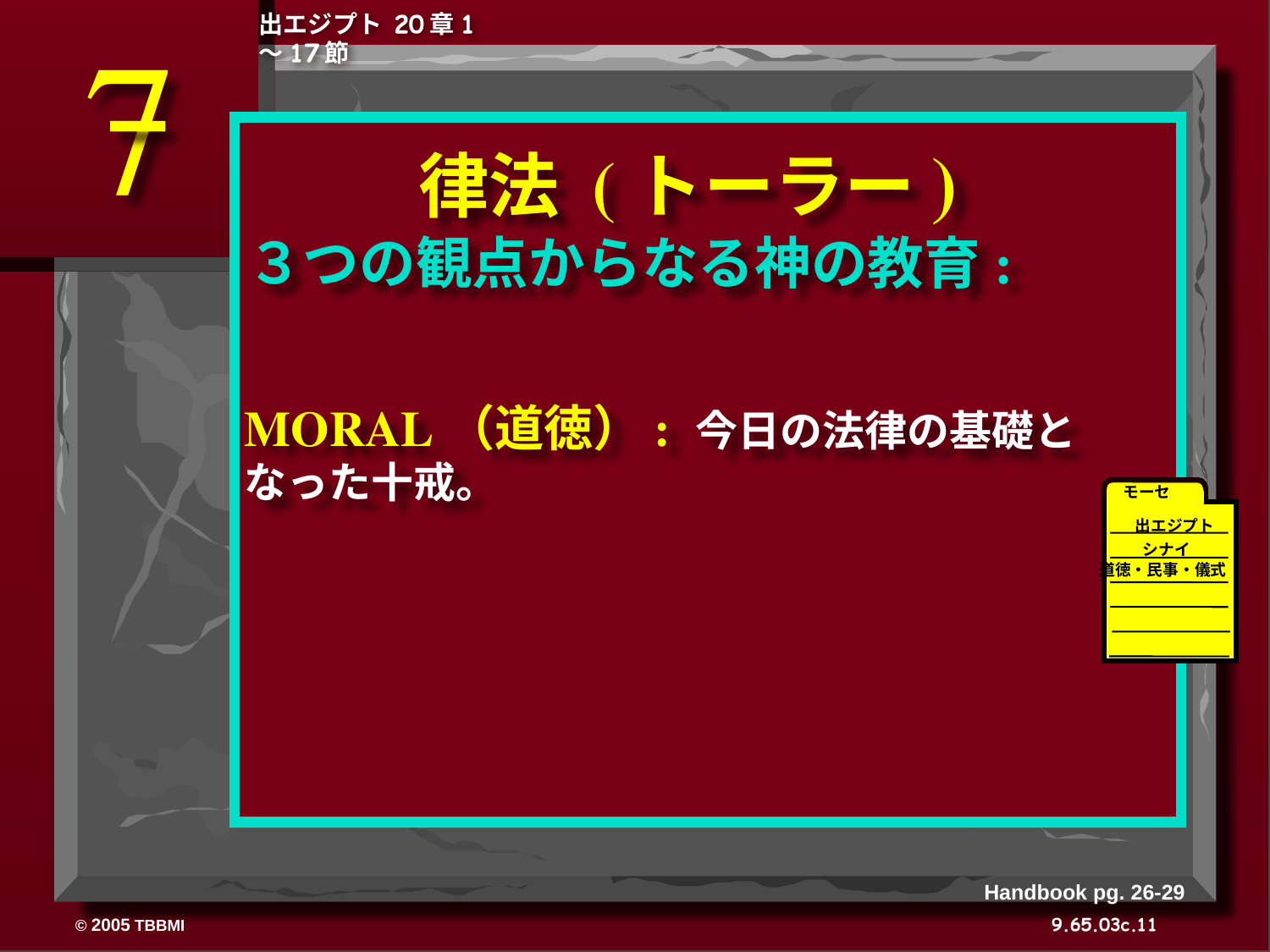

7

出エジプト 20章1 ～17節

律法 (トーラー)
３つの観点からなる神の教育:

MORAL（道徳）: 今日の法律の基礎となった十戒。

モーセ

出エジプト

シナイ
道徳・民事・儀式

40

Handbook pg. 26-29
11